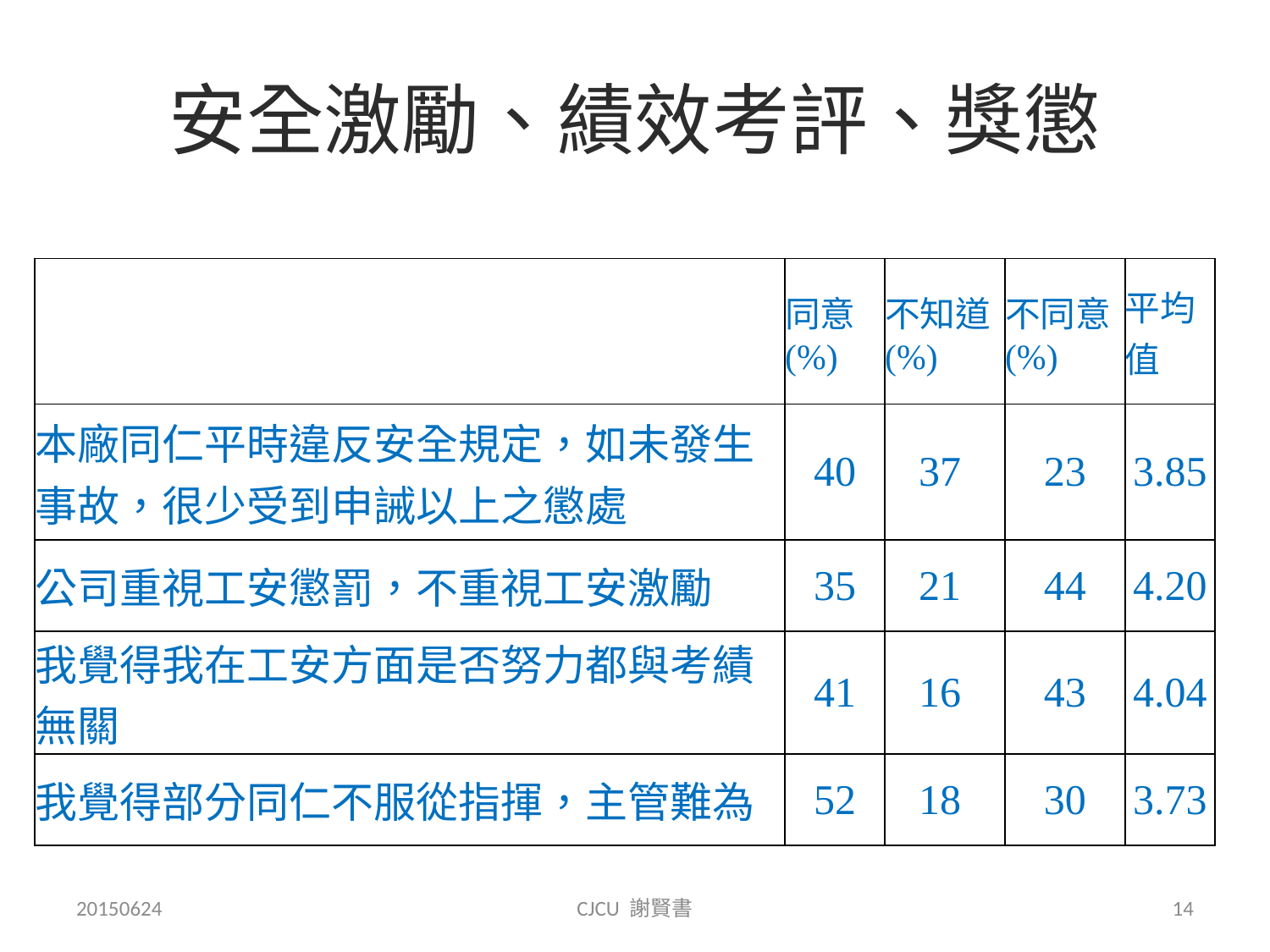

# 安全激勵、績效考評、獎懲
|  | 同意(%) | 不知道(%) | 不同意(%) | 平均值 |
| --- | --- | --- | --- | --- |
| 本廠同仁平時違反安全規定，如未發生事故，很少受到申誡以上之懲處 | 40 | 37 | 23 | 3.85 |
| 公司重視工安懲罰，不重視工安激勵 | 35 | 21 | 44 | 4.20 |
| 我覺得我在工安方面是否努力都與考績無關 | 41 | 16 | 43 | 4.04 |
| 我覺得部分同仁不服從指揮，主管難為 | 52 | 18 | 30 | 3.73 |
20150624
CJCU 謝賢書
14